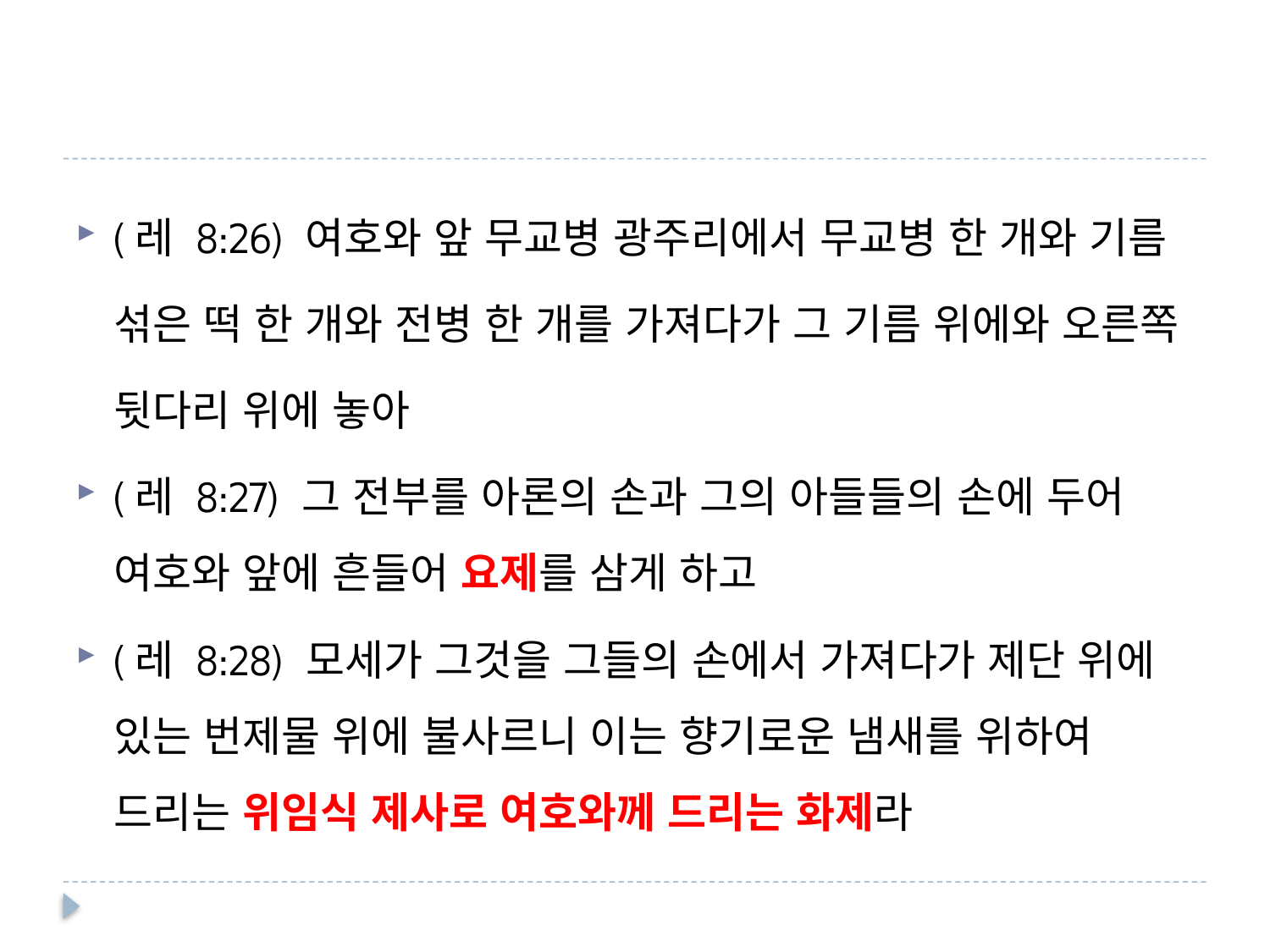

#
(레 8:26) 여호와 앞 무교병 광주리에서 무교병 한 개와 기름 섞은 떡 한 개와 전병 한 개를 가져다가 그 기름 위에와 오른쪽 뒷다리 위에 놓아
(레 8:27) 그 전부를 아론의 손과 그의 아들들의 손에 두어 여호와 앞에 흔들어 요제를 삼게 하고
(레 8:28) 모세가 그것을 그들의 손에서 가져다가 제단 위에 있는 번제물 위에 불사르니 이는 향기로운 냄새를 위하여 드리는 위임식 제사로 여호와께 드리는 화제라